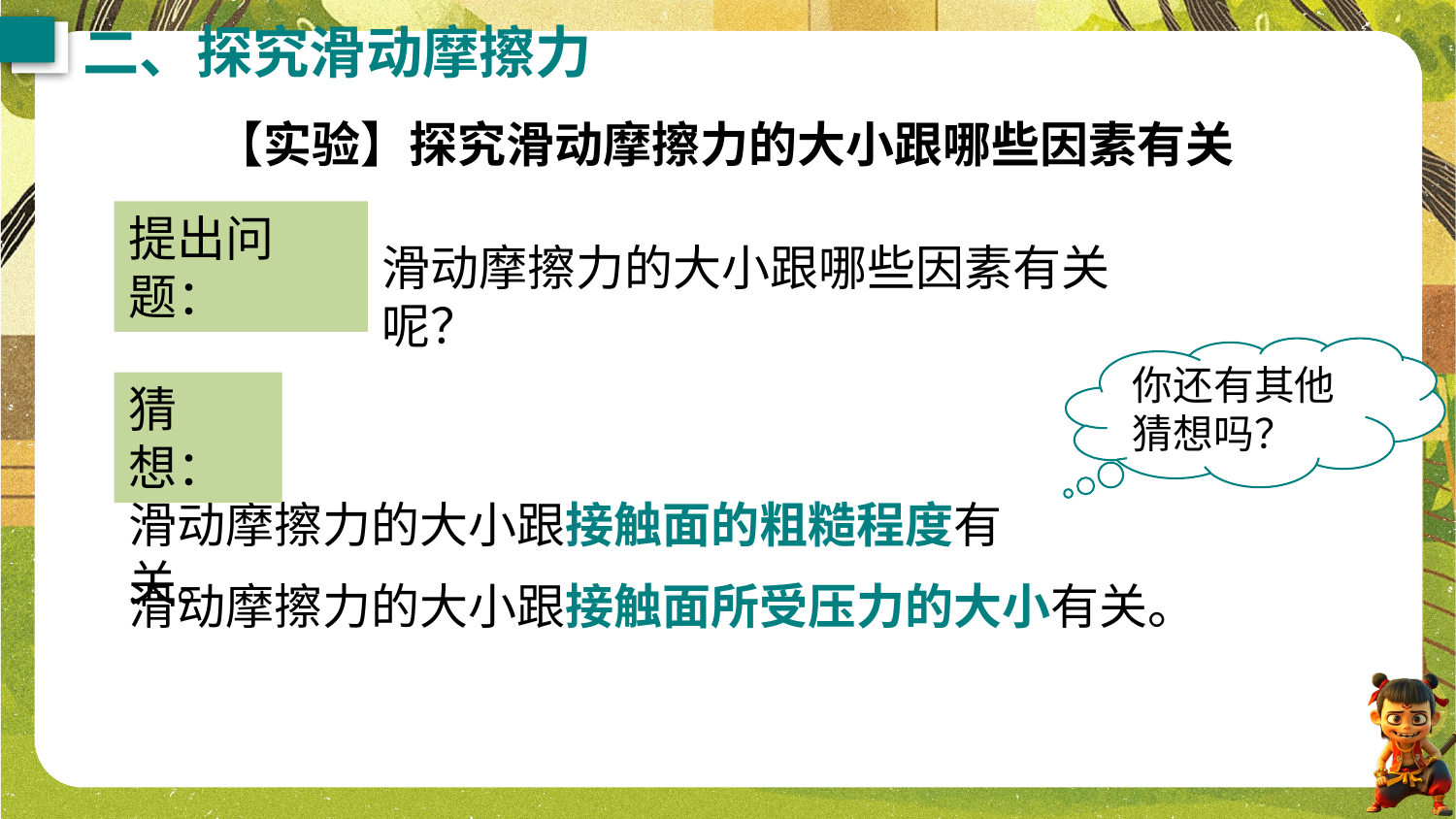

二、探究滑动摩擦力

【实验】探究滑动摩擦力的大小跟哪些因素有关
提出问题：
滑动摩擦力的大小跟哪些因素有关呢？
你还有其他猜想吗？
猜想：
滑动摩擦力的大小跟接触面的粗糙程度有关。
滑动摩擦力的大小跟接触面所受压力的大小有关。